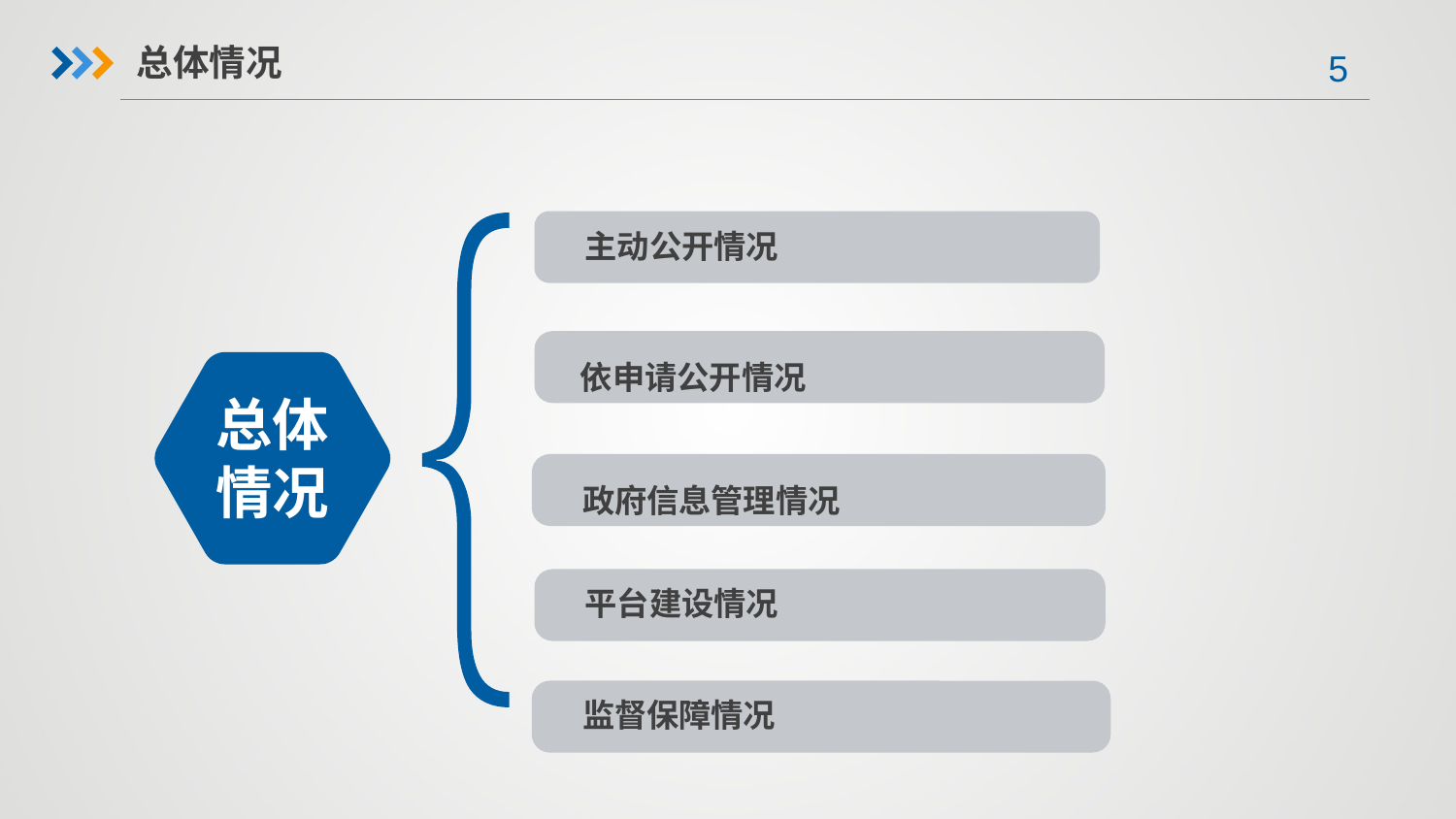

总体情况

主动公开情况

依申请公开情况

总体情况

政府信息管理情况

平台建设情况

监督保障情况